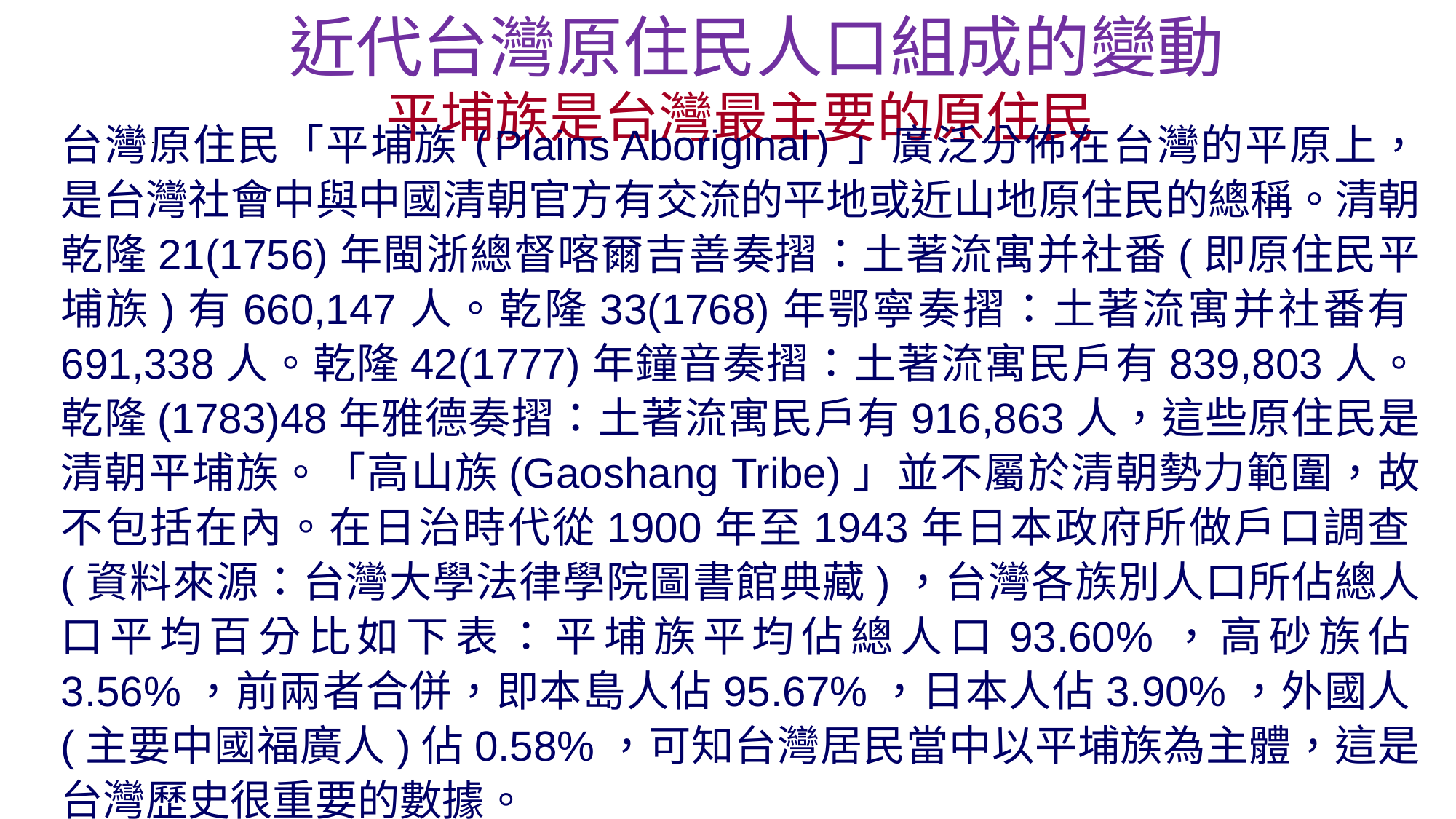

近代台灣原住民人口組成的變動
平埔族是台灣最主要的原住民
台灣原住民「平埔族(Plains Aboriginal)」廣泛分佈在台灣的平原上，是台灣社會中與中國清朝官方有交流的平地或近山地原住民的總稱。清朝乾隆21(1756)年閩浙總督喀爾吉善奏摺：土著流寓并社番(即原住民平埔族)有660,147人。乾隆33(1768)年鄂寧奏摺：土著流寓并社番有691,338人。乾隆42(1777)年鐘音奏摺：土著流寓民戶有839,803人。乾隆(1783)48年雅德奏摺：土著流寓民戶有916,863人，這些原住民是清朝平埔族。「高山族(Gaoshang Tribe)」並不屬於清朝勢力範圍，故不包括在內。在日治時代從1900年至1943年日本政府所做戶口調查(資料來源：台灣大學法律學院圖書館典藏)，台灣各族別人口所佔總人口平均百分比如下表：平埔族平均佔總人口93.60%，高砂族佔3.56%，前兩者合併，即本島人佔95.67%，日本人佔3.90%，外國人(主要中國福廣人)佔0.58%，可知台灣居民當中以平埔族為主體，這是台灣歷史很重要的數據。